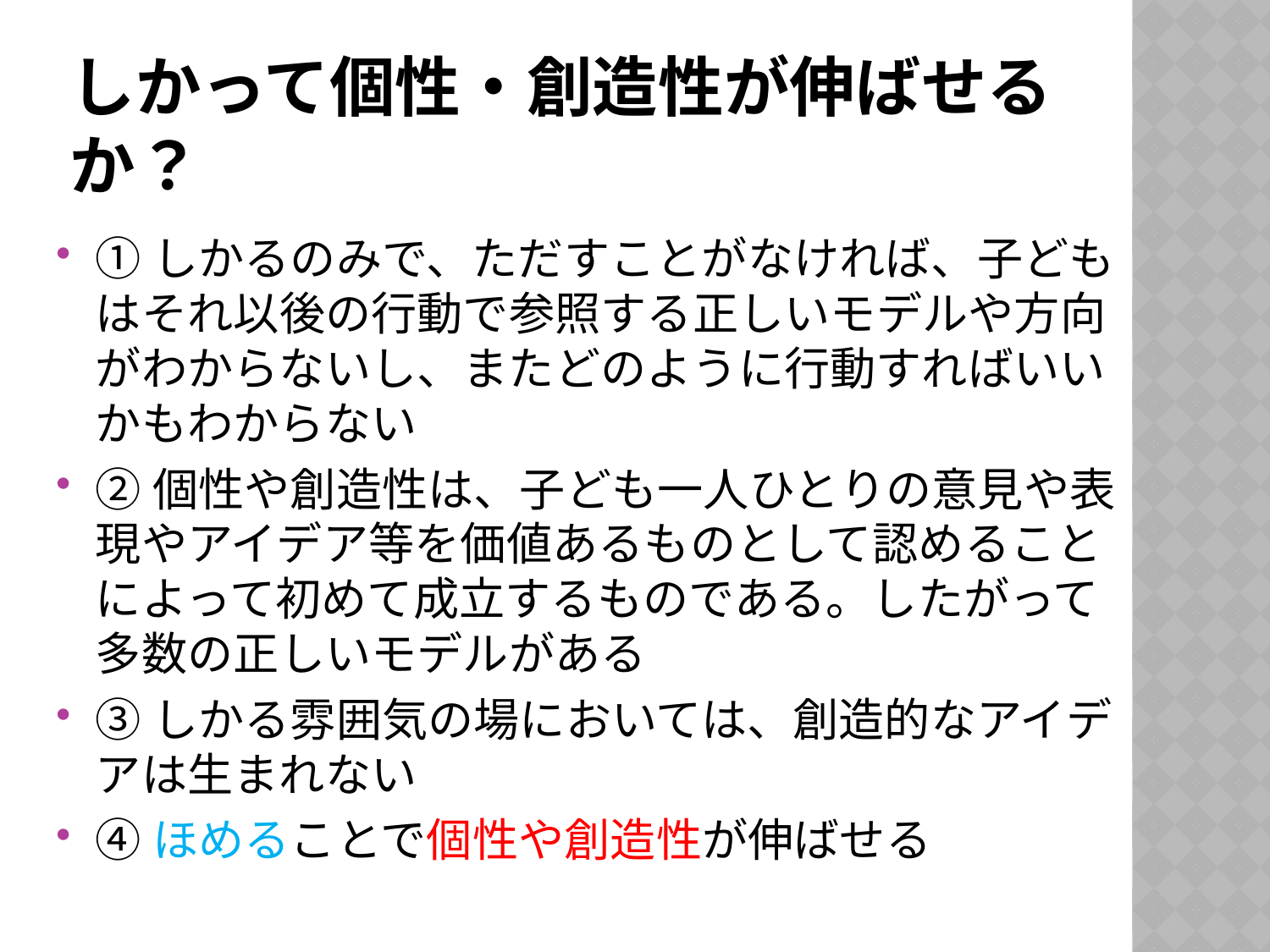

# しかって個性・創造性が伸ばせるか？
①しかるのみで、ただすことがなければ、子どもはそれ以後の行動で参照する正しいモデルや方向がわからないし、またどのように行動すればいいかもわからない
②個性や創造性は、子ども一人ひとりの意見や表現やアイデア等を価値あるものとして認めることによって初めて成立するものである。したがって多数の正しいモデルがある
③しかる雰囲気の場においては、創造的なアイデアは生まれない
④ほめることで個性や創造性が伸ばせる